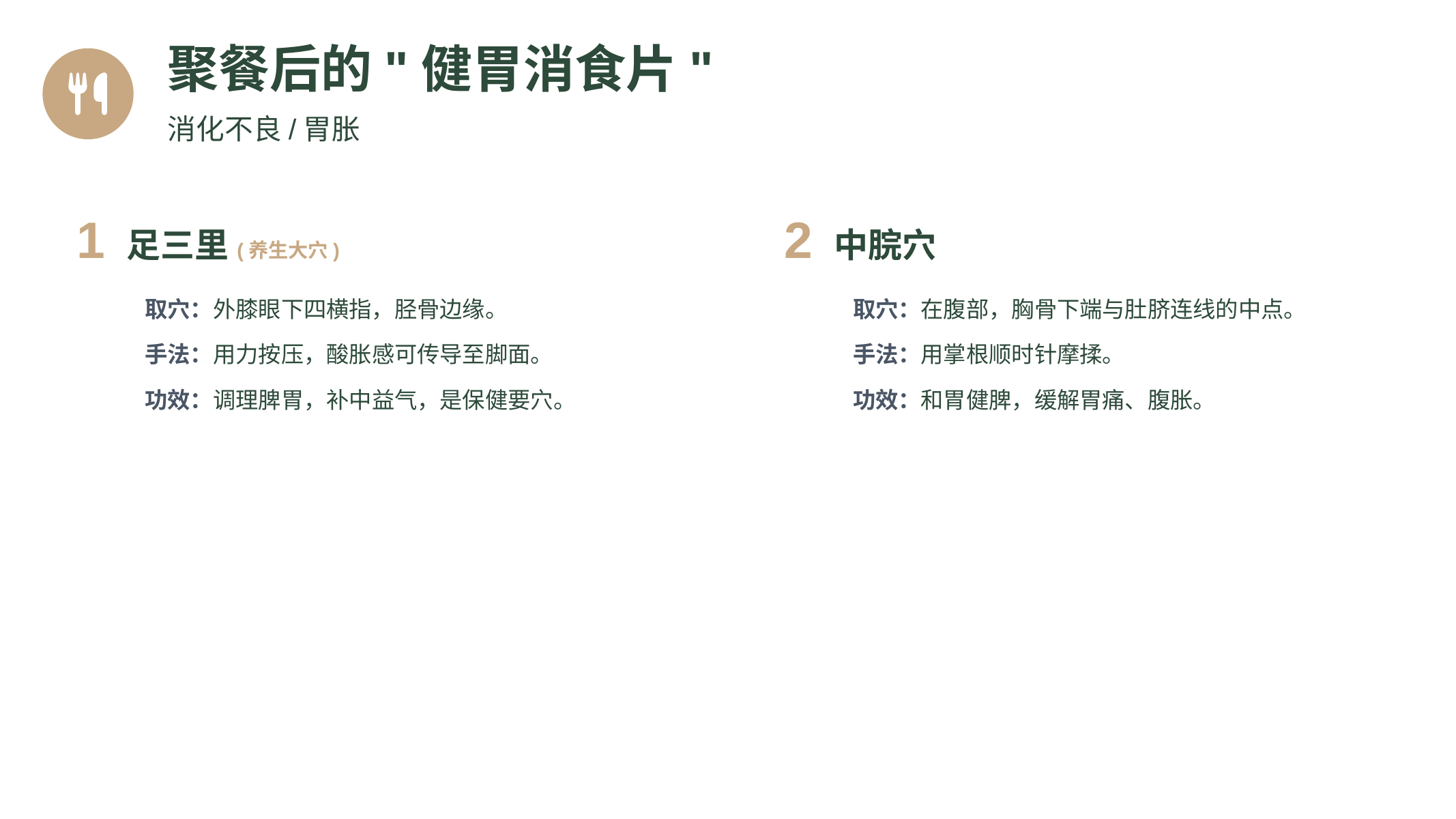

聚餐后的"健胃消食片"

消化不良/胃胀

1
2
足三里(养生大穴)
中脘穴
取穴：外膝眼下四横指，胫骨边缘。
取穴：在腹部，胸骨下端与肚脐连线的中点。
手法：用力按压，酸胀感可传导至脚面。
手法：用掌根顺时针摩揉。
功效：调理脾胃，补中益气，是保健要穴。
功效：和胃健脾，缓解胃痛、腹胀。